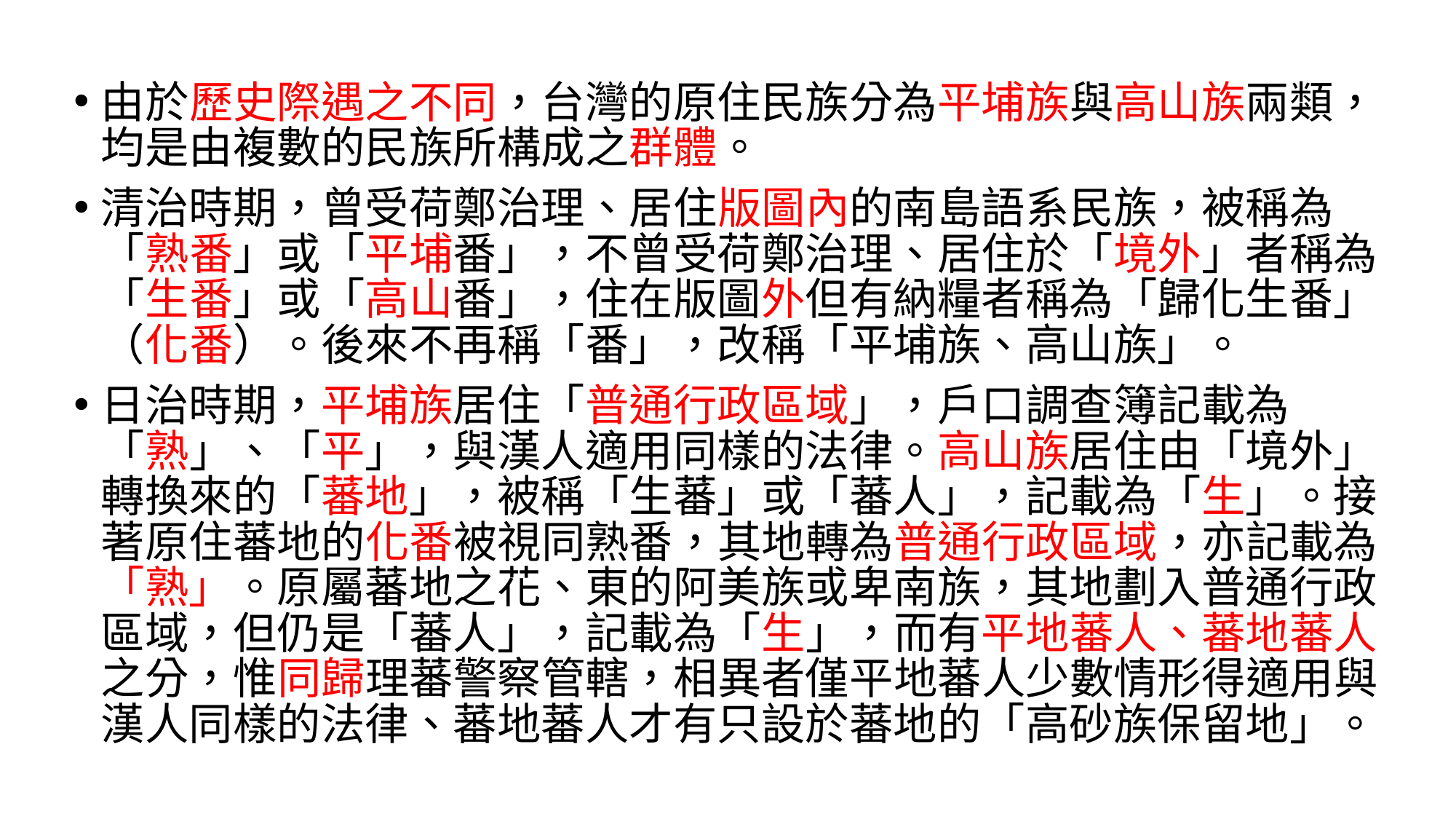

#
由於歷史際遇之不同，台灣的原住民族分為平埔族與高山族兩類，均是由複數的民族所構成之群體。
清治時期，曾受荷鄭治理、居住版圖內的南島語系民族，被稱為「熟番」或「平埔番」，不曾受荷鄭治理、居住於「境外」者稱為「生番」或「高山番」，住在版圖外但有納糧者稱為「歸化生番」（化番）。後來不再稱「番」，改稱「平埔族、高山族」。
日治時期，平埔族居住「普通行政區域」，戶口調查簿記載為「熟」、「平」，與漢人適用同樣的法律。高山族居住由「境外」轉換來的「蕃地」，被稱「生蕃」或「蕃人」，記載為「生」。接著原住蕃地的化番被視同熟番，其地轉為普通行政區域，亦記載為「熟」。原屬蕃地之花、東的阿美族或卑南族，其地劃入普通行政區域，但仍是「蕃人」，記載為「生」，而有平地蕃人、蕃地蕃人之分，惟同歸理蕃警察管轄，相異者僅平地蕃人少數情形得適用與漢人同樣的法律、蕃地蕃人才有只設於蕃地的「高砂族保留地」。